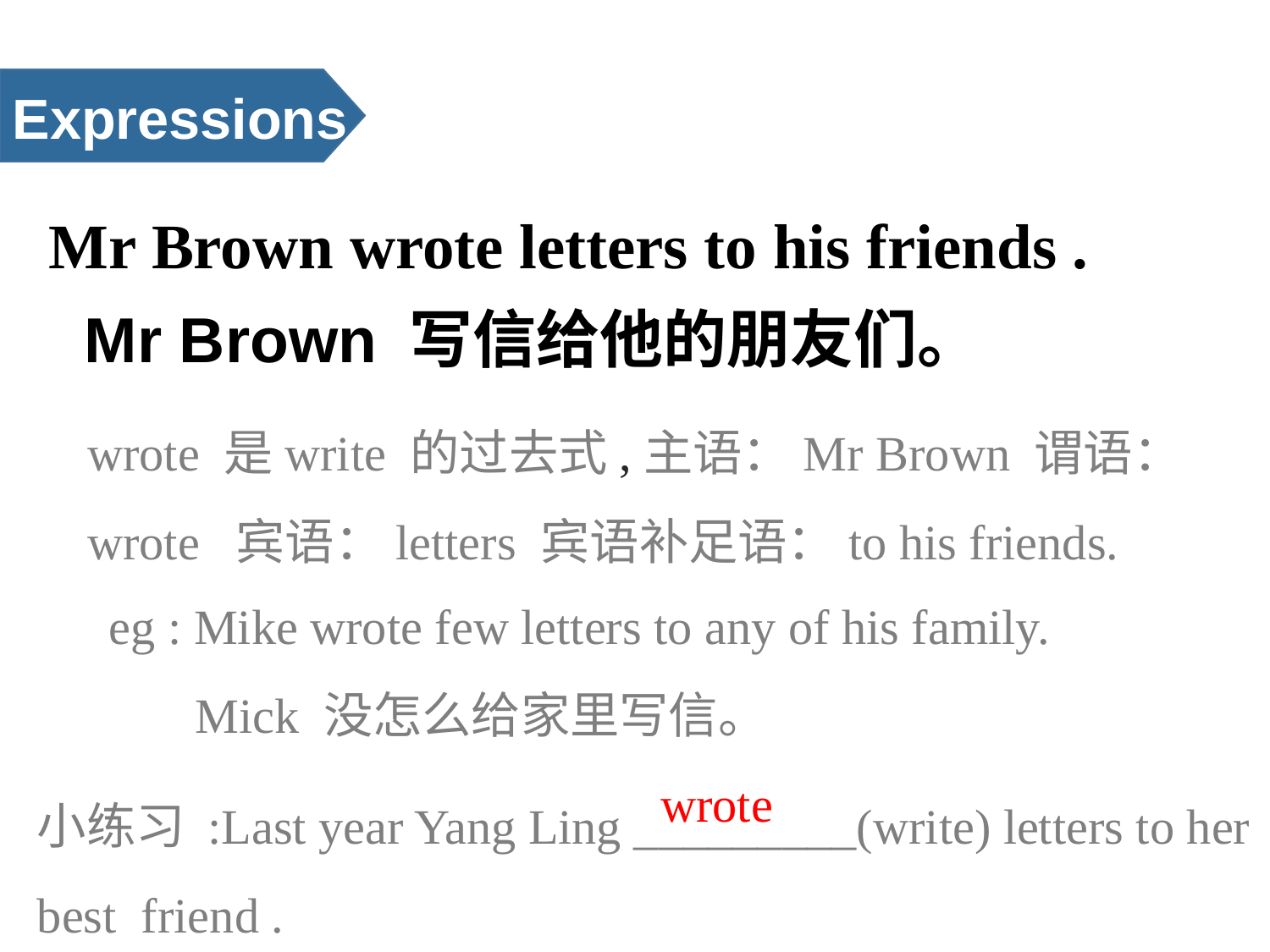

Expressions
Mr Brown wrote letters to his friends .
Mr Brown 写信给他的朋友们。
wrote 是write 的过去式,主语：Mr Brown 谓语：wrote  宾语：letters 宾语补足语：to his friends.
eg : Mike wrote few letters to any of his family.
       Mick 没怎么给家里写信。
小练习 :Last year Yang Ling _________(write) letters to her best  friend .
wrote